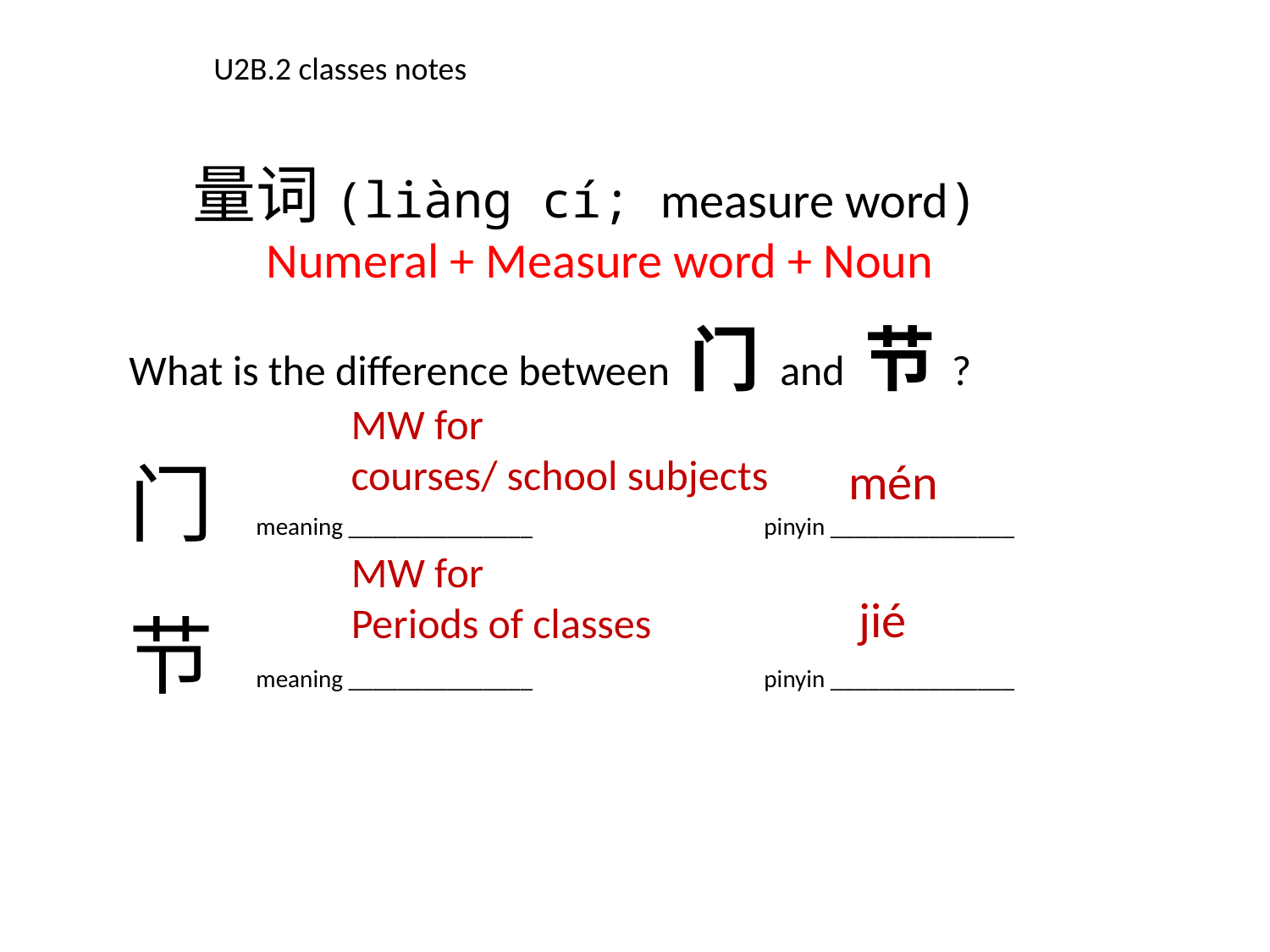

U2B.2 classes notes
量词(liàng cí; measure word)
Numeral + Measure word + Noun
What is the difference between 门 and 节?
门	meaning _______________		pinyin _______________
节	meaning _______________		pinyin _______________
MW for
courses/ school subjects
mén
MW for
Periods of classes
jié